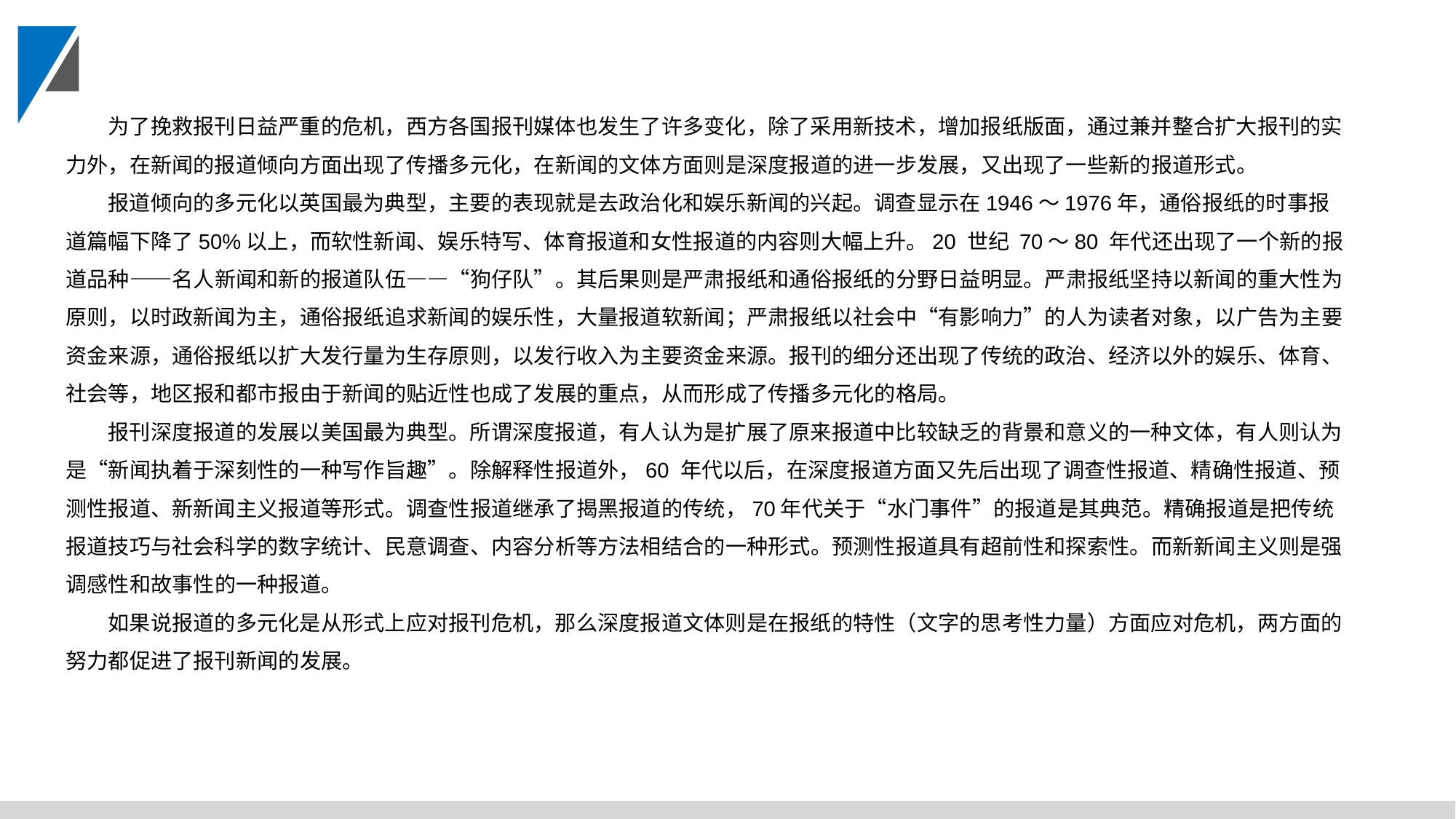

为了挽救报刊日益严重的危机，西方各国报刊媒体也发生了许多变化，除了采用新技术，增加报纸版面，通过兼并整合扩大报刊的实力外，在新闻的报道倾向方面出现了传播多元化，在新闻的文体方面则是深度报道的进一步发展，又出现了一些新的报道形式。
报道倾向的多元化以英国最为典型，主要的表现就是去政治化和娱乐新闻的兴起。调查显示在1946～1976年，通俗报纸的时事报道篇幅下降了50%以上，而软性新闻、娱乐特写、体育报道和女性报道的内容则大幅上升。20 世纪 70～80 年代还出现了一个新的报道品种——名人新闻和新的报道队伍——“狗仔队”。其后果则是严肃报纸和通俗报纸的分野日益明显。严肃报纸坚持以新闻的重大性为原则，以时政新闻为主，通俗报纸追求新闻的娱乐性，大量报道软新闻；严肃报纸以社会中“有影响力”的人为读者对象，以广告为主要资金来源，通俗报纸以扩大发行量为生存原则，以发行收入为主要资金来源。报刊的细分还出现了传统的政治、经济以外的娱乐、体育、社会等，地区报和都市报由于新闻的贴近性也成了发展的重点，从而形成了传播多元化的格局。
报刊深度报道的发展以美国最为典型。所谓深度报道，有人认为是扩展了原来报道中比较缺乏的背景和意义的一种文体，有人则认为是“新闻执着于深刻性的一种写作旨趣”。除解释性报道外，60 年代以后，在深度报道方面又先后出现了调查性报道、精确性报道、预测性报道、新新闻主义报道等形式。调查性报道继承了揭黑报道的传统，70年代关于“水门事件”的报道是其典范。精确报道是把传统报道技巧与社会科学的数字统计、民意调查、内容分析等方法相结合的一种形式。预测性报道具有超前性和探索性。而新新闻主义则是强调感性和故事性的一种报道。
如果说报道的多元化是从形式上应对报刊危机，那么深度报道文体则是在报纸的特性（文字的思考性力量）方面应对危机，两方面的努力都促进了报刊新闻的发展。